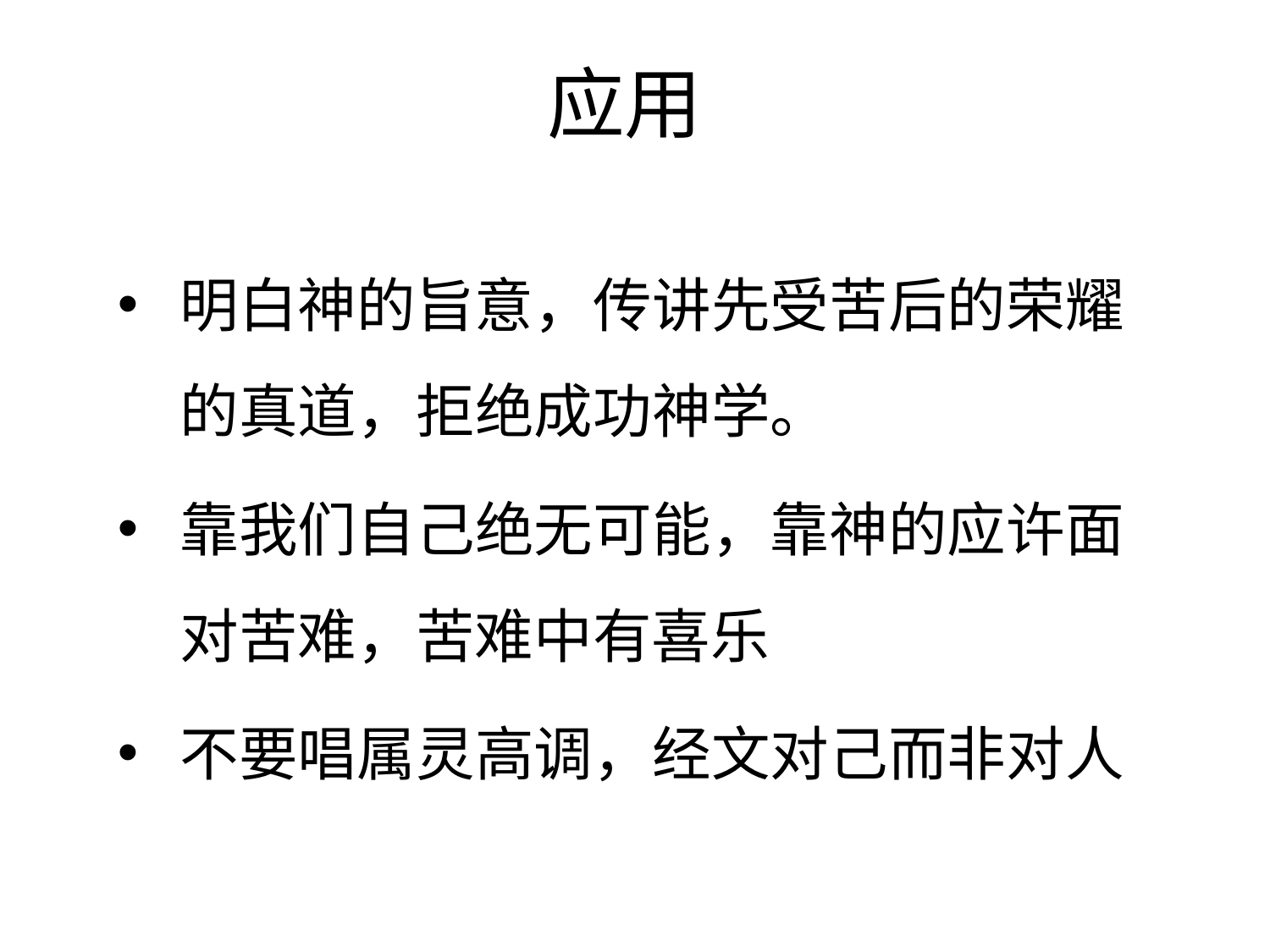

# 应用
明白神的旨意，传讲先受苦后的荣耀的真道，拒绝成功神学。
靠我们自己绝无可能，靠神的应许面对苦难，苦难中有喜乐
不要唱属灵高调，经文对己而非对人